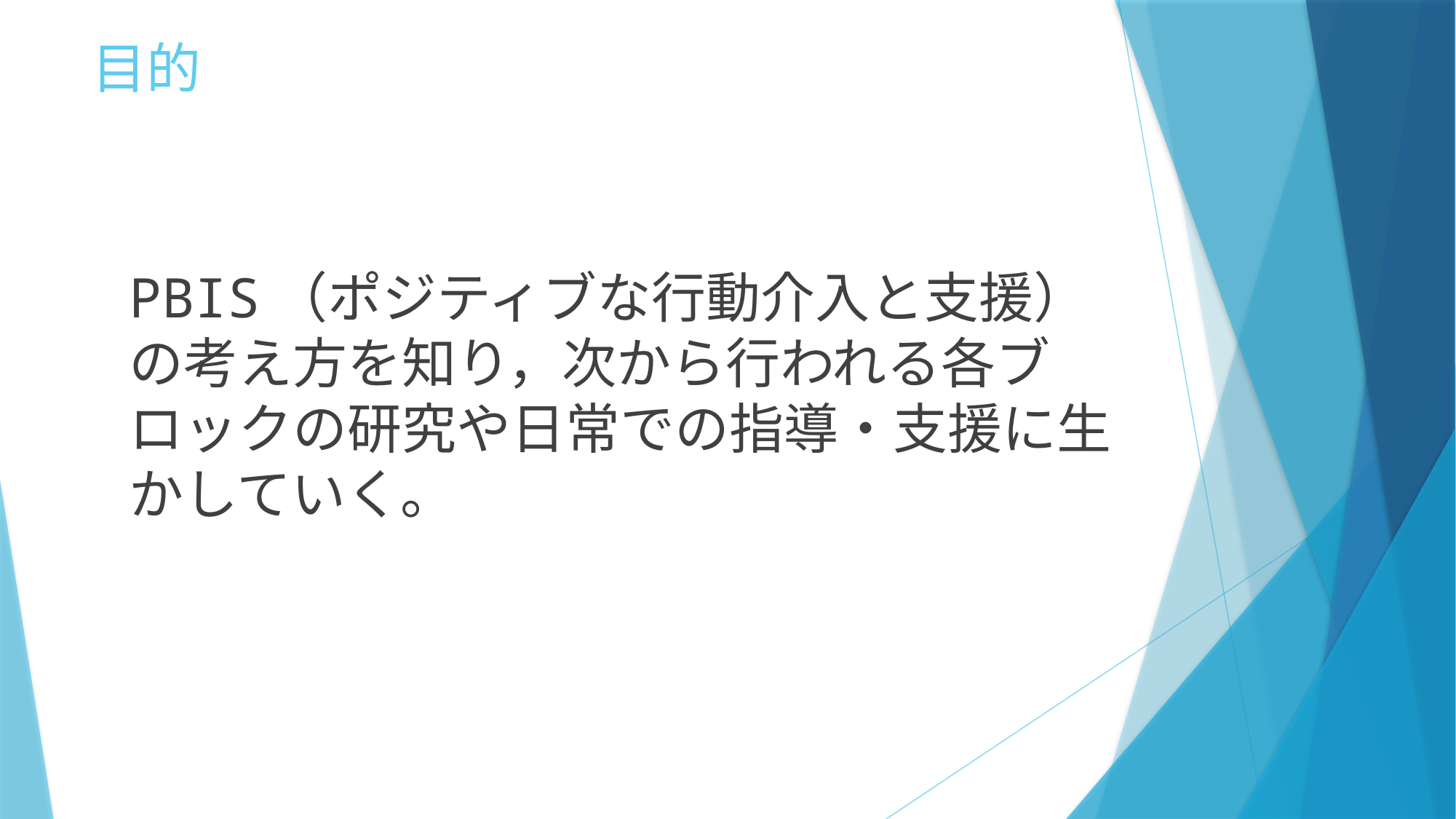

# 目的
PBIS（ポジティブな行動介入と支援）の考え方を知り，次から行われる各ブロックの研究や日常での指導・支援に生かしていく。